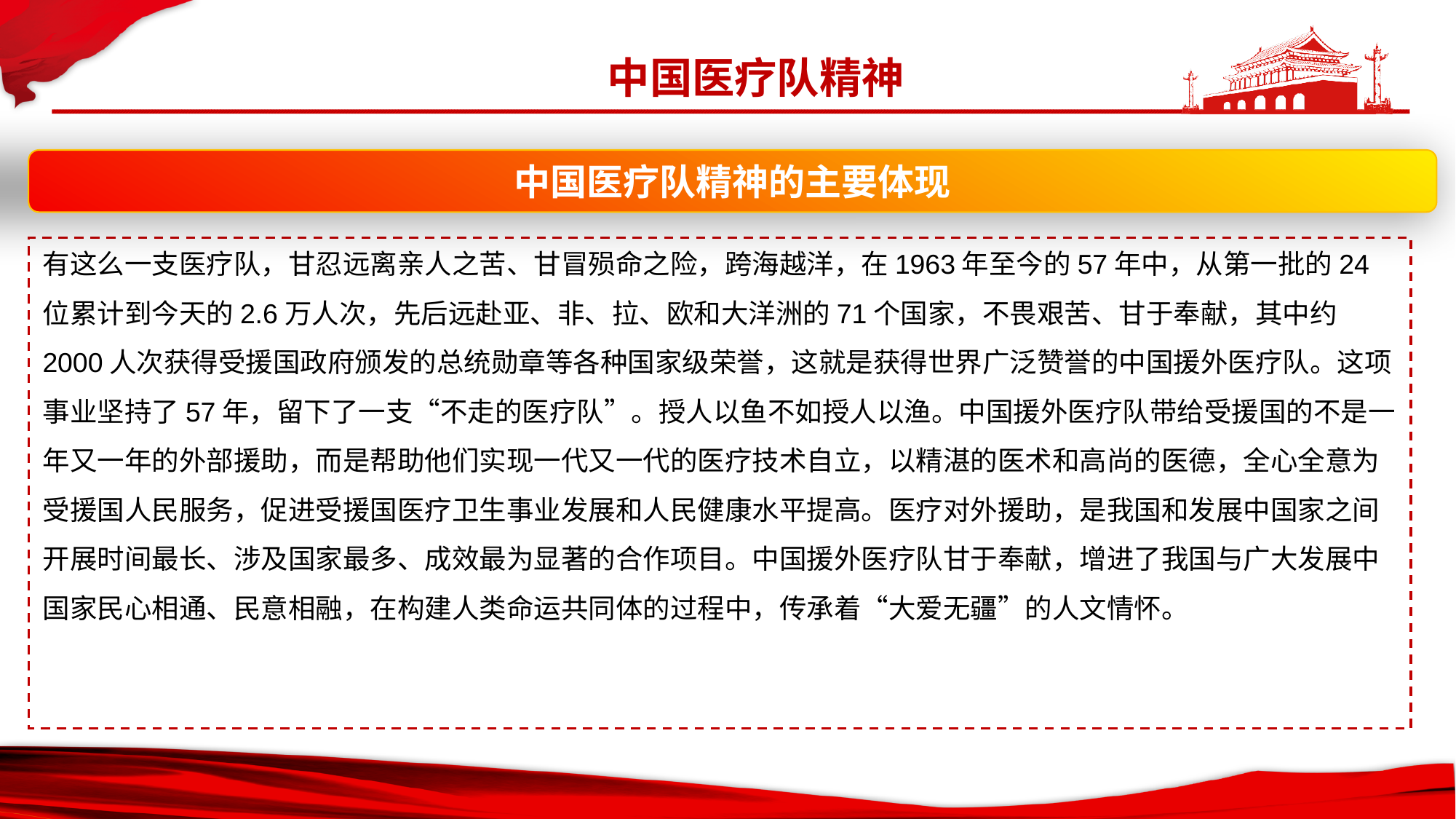

中国医疗队精神
中国医疗队精神的主要体现
有这么一支医疗队，甘忍远离亲人之苦、甘冒殒命之险，跨海越洋，在1963年至今的57年中，从第一批的24位累计到今天的2.6万人次，先后远赴亚、非、拉、欧和大洋洲的71个国家，不畏艰苦、甘于奉献，其中约2000人次获得受援国政府颁发的总统勋章等各种国家级荣誉，这就是获得世界广泛赞誉的中国援外医疗队。这项事业坚持了57年，留下了一支“不走的医疗队”。授人以鱼不如授人以渔。中国援外医疗队带给受援国的不是一年又一年的外部援助，而是帮助他们实现一代又一代的医疗技术自立，以精湛的医术和高尚的医德，全心全意为受援国人民服务，促进受援国医疗卫生事业发展和人民健康水平提高。医疗对外援助，是我国和发展中国家之间开展时间最长、涉及国家最多、成效最为显著的合作项目。中国援外医疗队甘于奉献，增进了我国与广大发展中国家民心相通、民意相融，在构建人类命运共同体的过程中，传承着“大爱无疆”的人文情怀。